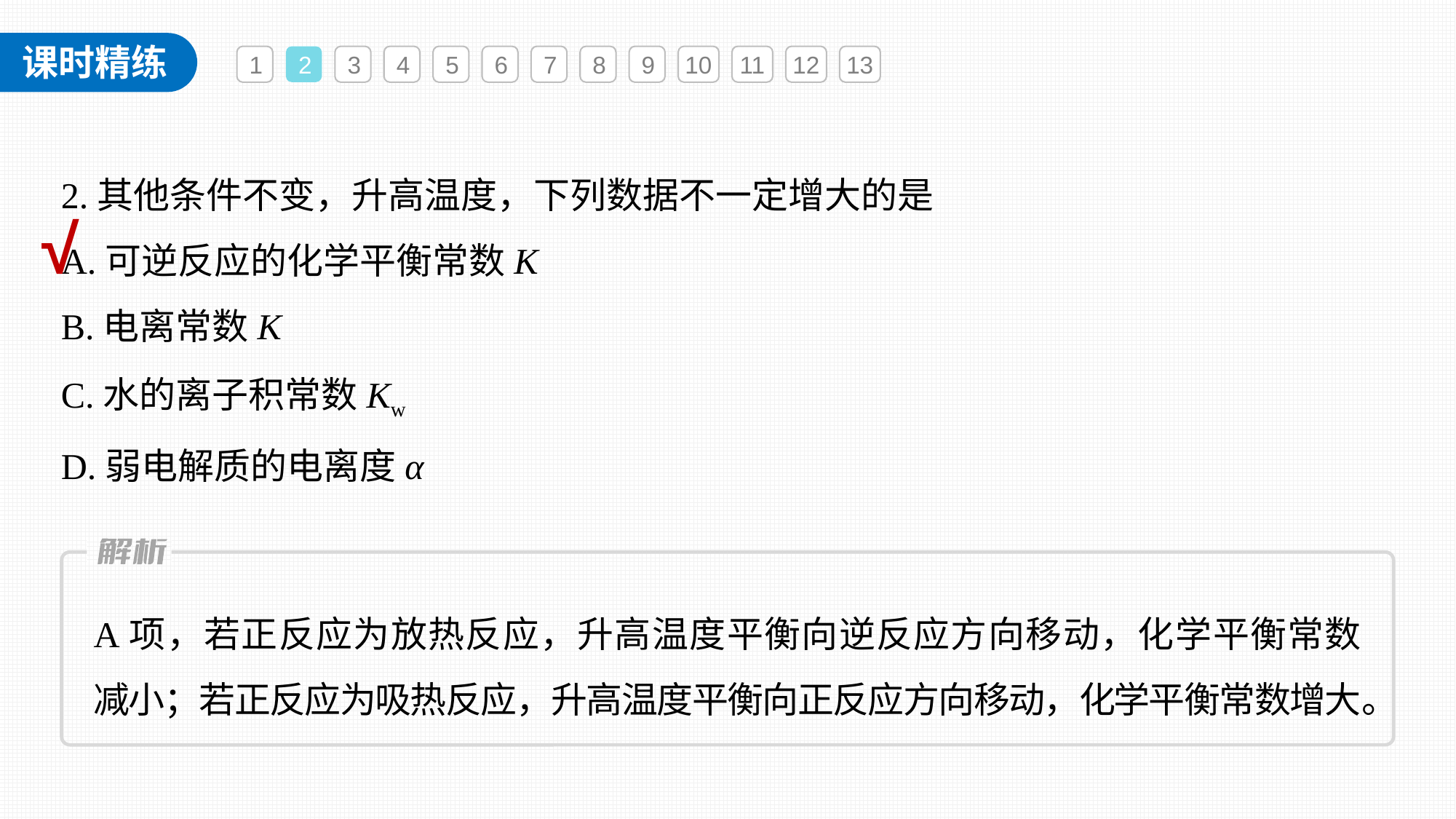

1
2
3
4
5
6
7
8
9
10
11
12
13
2.其他条件不变，升高温度，下列数据不一定增大的是
A.可逆反应的化学平衡常数K
B.电离常数K
C.水的离子积常数Kw
D.弱电解质的电离度α
√

A项，若正反应为放热反应，升高温度平衡向逆反应方向移动，化学平衡常数减小；若正反应为吸热反应，升高温度平衡向正反应方向移动，化学平衡常数增大。